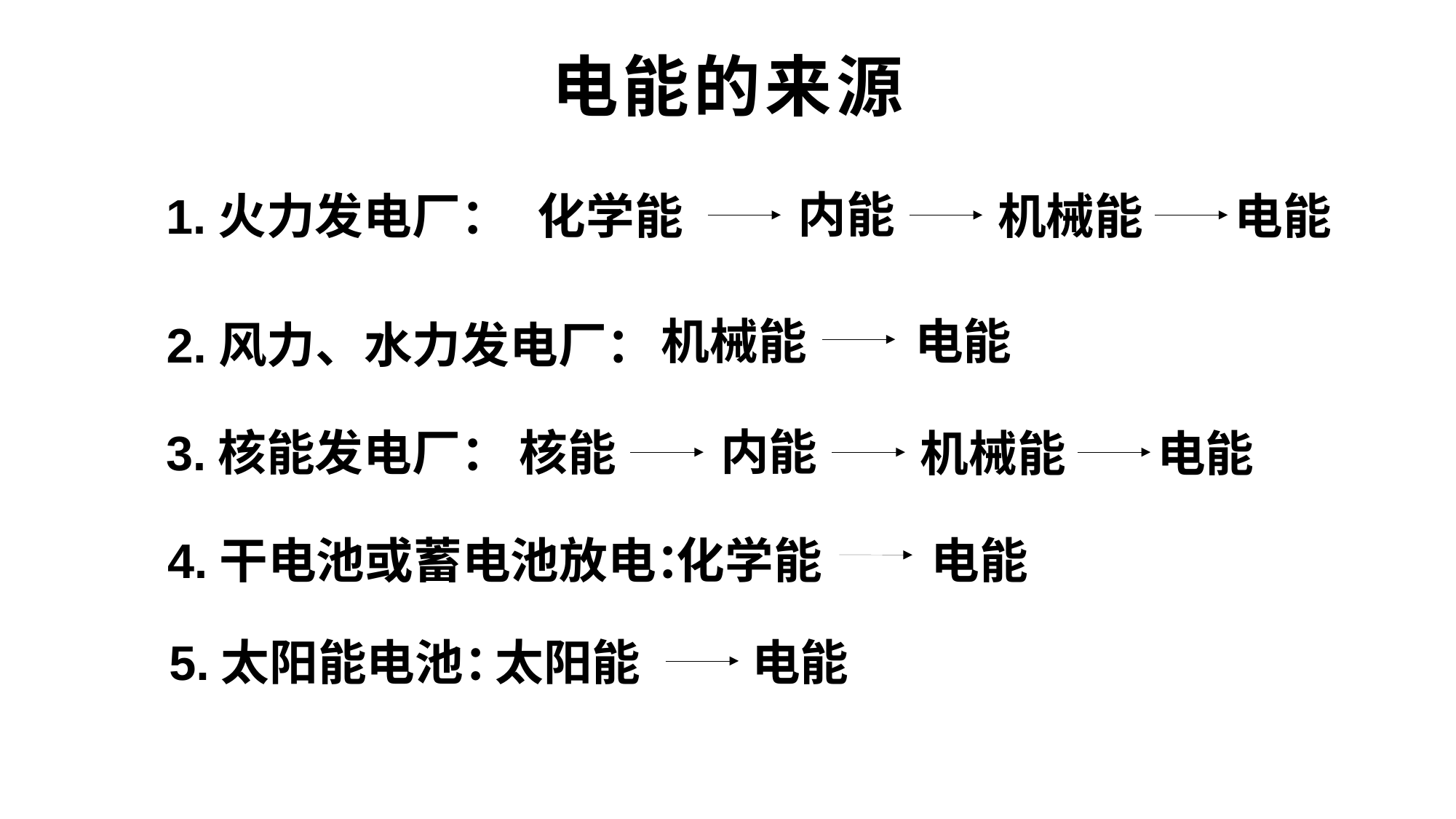

# 电能的来源
内能
1.火力发电厂：
化学能
机械能
电能
机械能
电能
2.风力、水力发电厂：
内能
3.核能发电厂：
核能
机械能
电能
4.干电池或蓄电池放电：
化学能
电能
5.太阳能电池：
太阳能
电能